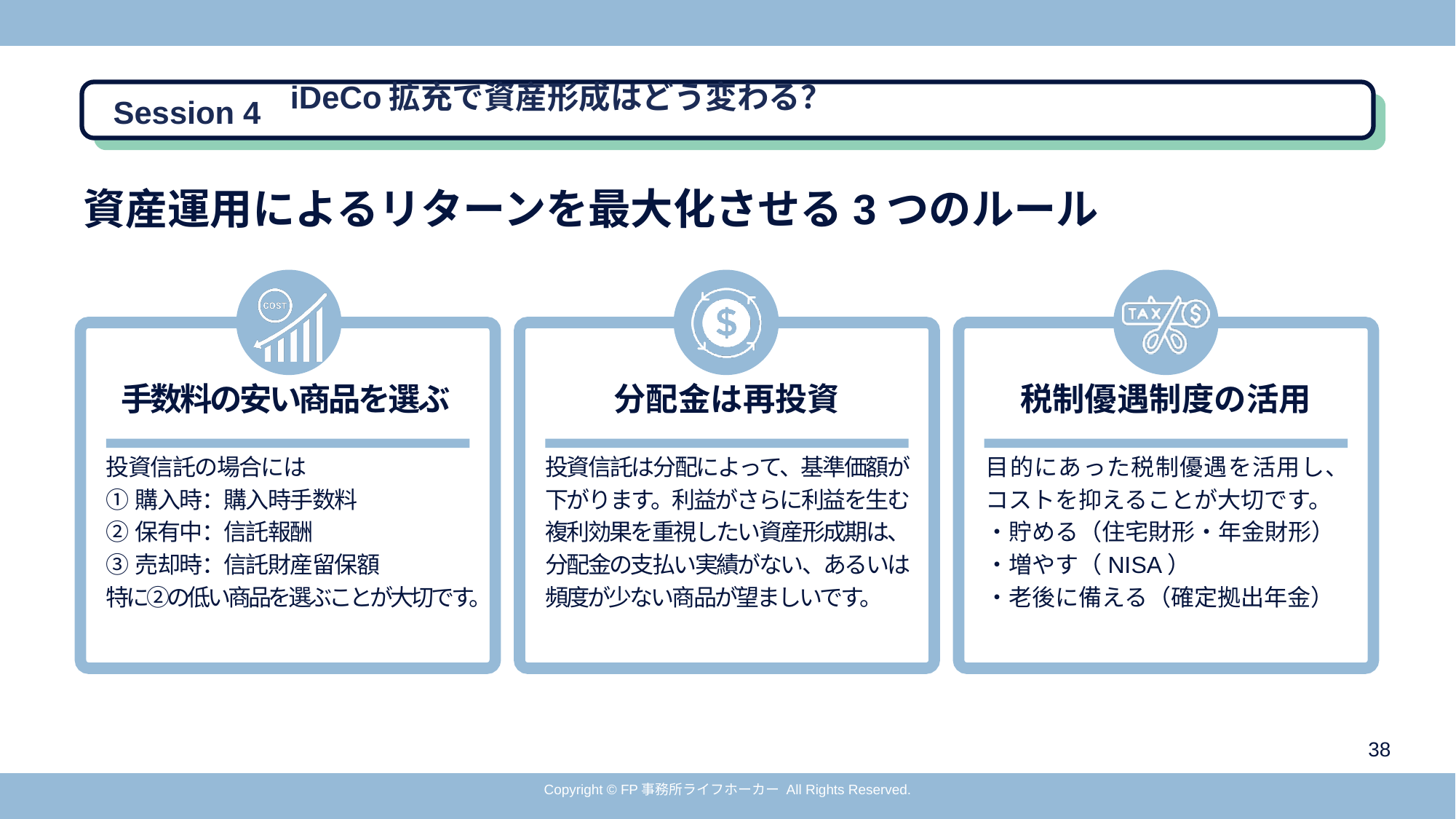

iDeCo拡充で資産形成はどう変わる？
Session 4

資産運用によるリターンを最大化させる3つのルール

手数料の安い商品を選ぶ
分配金は再投資
税制優遇制度の活用

投資信託の場合には
①購入時：購入時手数料
②保有中：信託報酬
③売却時：信託財産留保額
特に②の低い商品を選ぶことが大切です。
投資信託は分配によって、基準価額が下がります。利益がさらに利益を生む複利効果を重視したい資産形成期は、分配金の支払い実績がない、あるいは頻度が少ない商品が望ましいです。
目的にあった税制優遇を活用し、コストを抑えることが大切です。
・貯める（住宅財形・年金財形）
・増やす（NISA）
・老後に備える（確定拠出年金）
38

Copyright © FP事務所ライフホーカー All Rights Reserved.